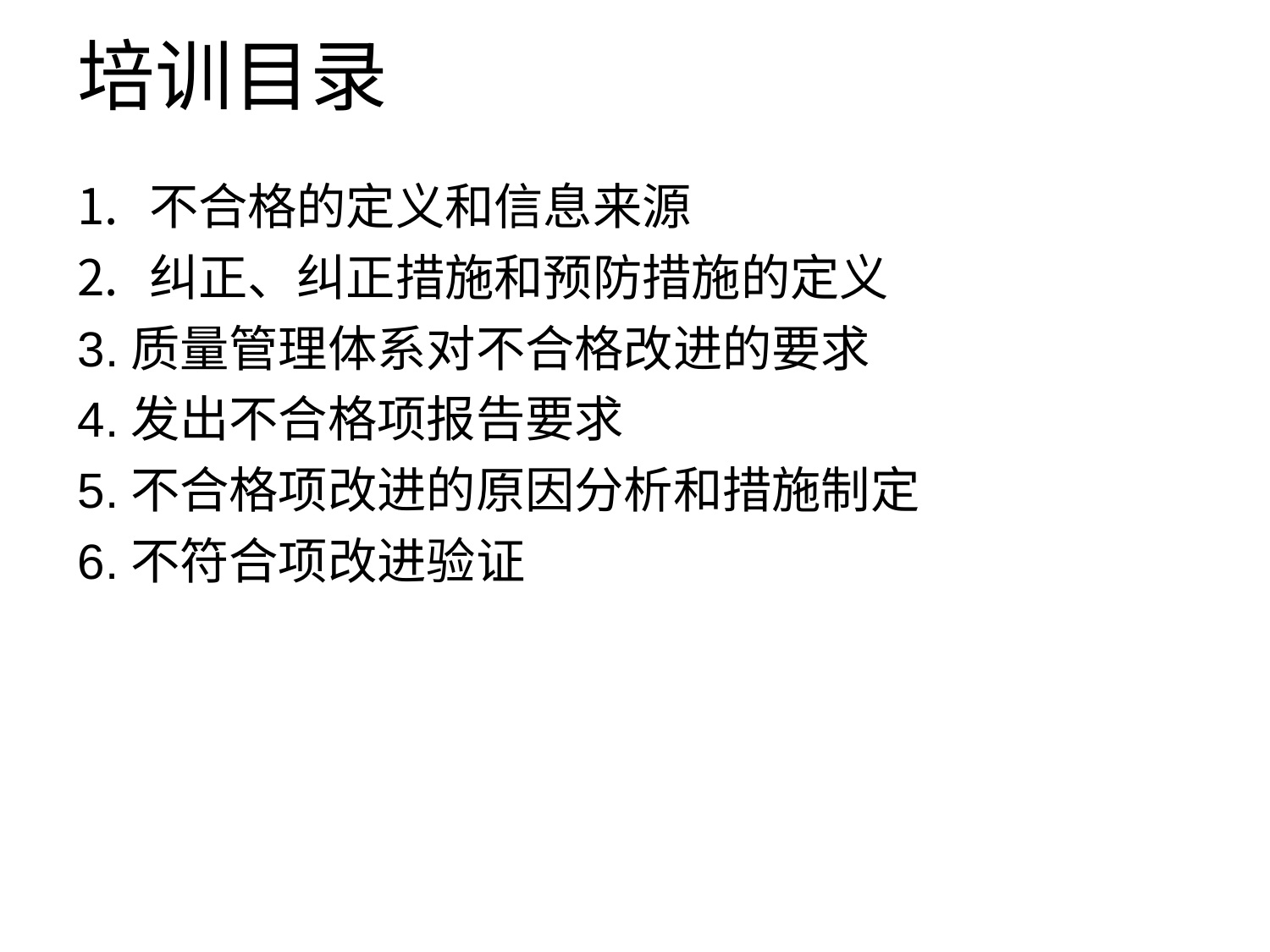

# 培训目录
不合格的定义和信息来源
纠正、纠正措施和预防措施的定义
3.质量管理体系对不合格改进的要求
4.发出不合格项报告要求
5.不合格项改进的原因分析和措施制定
6.不符合项改进验证